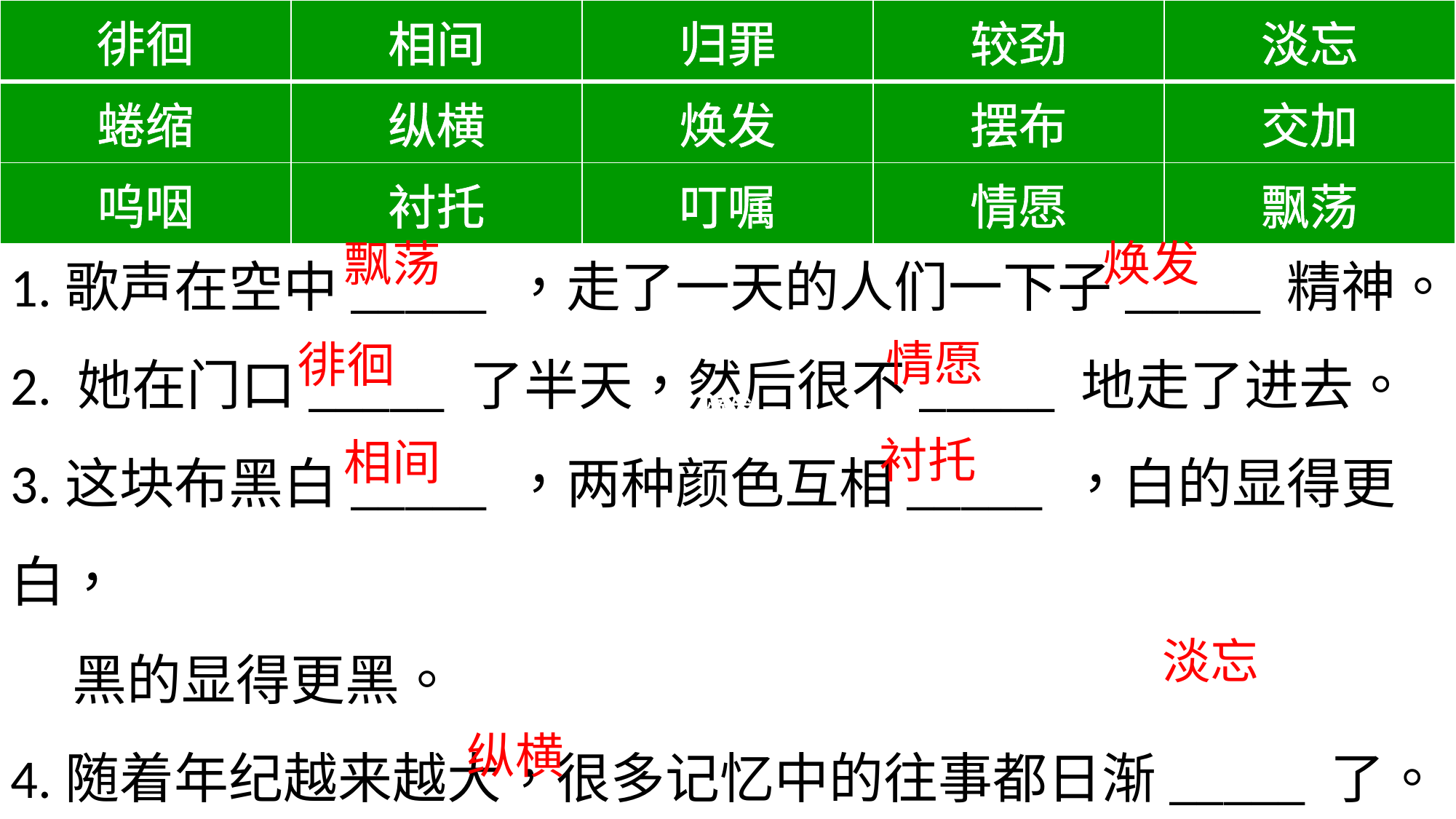

| 徘徊 | 相间 | 归罪 | 较劲 | 淡忘 |
| --- | --- | --- | --- | --- |
| 蜷缩 | 纵横 | 焕发 | 摆布 | 交加 |
| 呜咽 | 衬托 | 叮嘱 | 情愿 | 飘荡 |
1.歌声在空中_____ ，走了一天的人们一下子_____ 精神。
2. 她在门口_____ 了半天，然后很不_____ 地走了进去。
3.这块布黑白_____ ，两种颜色互相_____ ，白的显得更白，
    黑的显得更黑。
4.随着年纪越来越大，很多记忆中的往事都日渐_____ 了。
5. 苏杭一代的道路_____ ，交通发达。
焕发
飘荡
情愿
徘徊
焕发
衬托
相间
淡忘
纵横